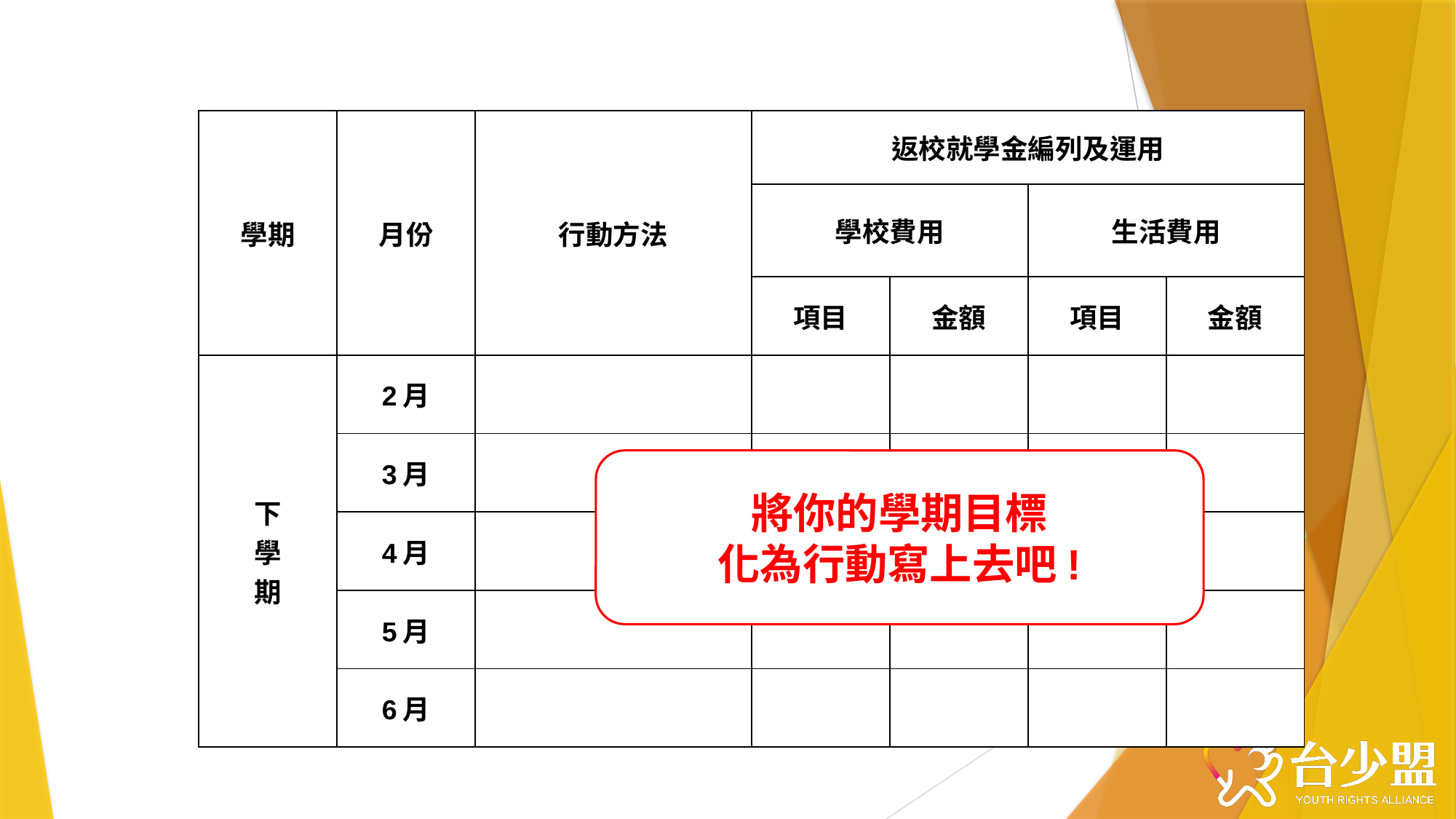

| 學期 | 月份 | 行動方法 | 返校就學金編列及運用 |  |  |  |
| --- | --- | --- | --- | --- | --- | --- |
|  |  |  | 學校費用 |  | 生活費用 |  |
|  |  |  | 項目 | 金額 | 項目 | 金額 |
| 下 學 期 | 2月 |  |  |  |  |  |
|  | 3月 |  |  |  |  |  |
|  | 4月 |  |  |  |  |  |
|  | 5月 |  |  |  |  |  |
|  | 6月 |  |  |  |  |  |
將你的學期目標
化為行動寫上去吧!